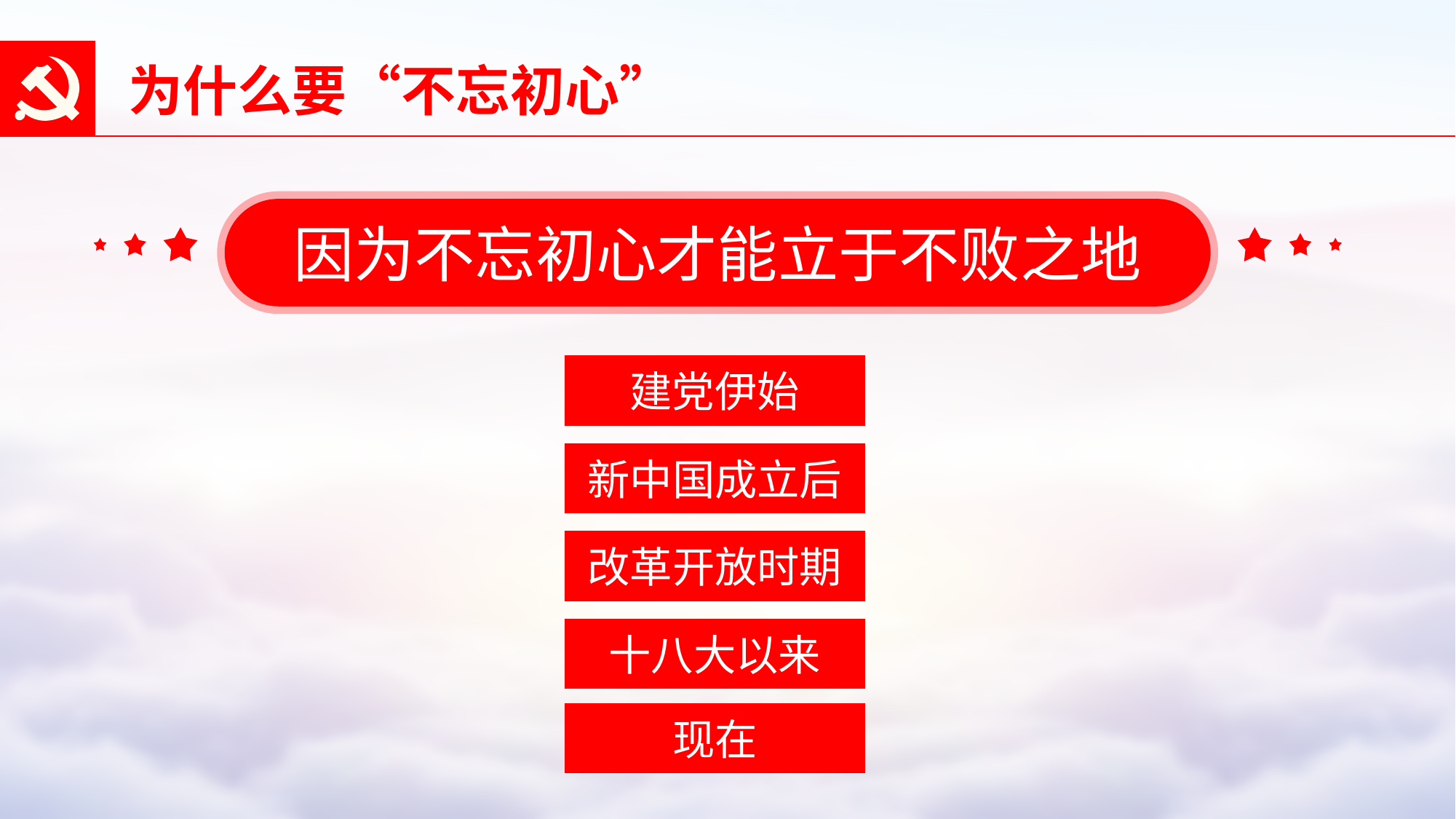

为什么要“不忘初心”
因为不忘初心才能立于不败之地

建党伊始

新中国成立后
改革开放时期
十八大以来
现在